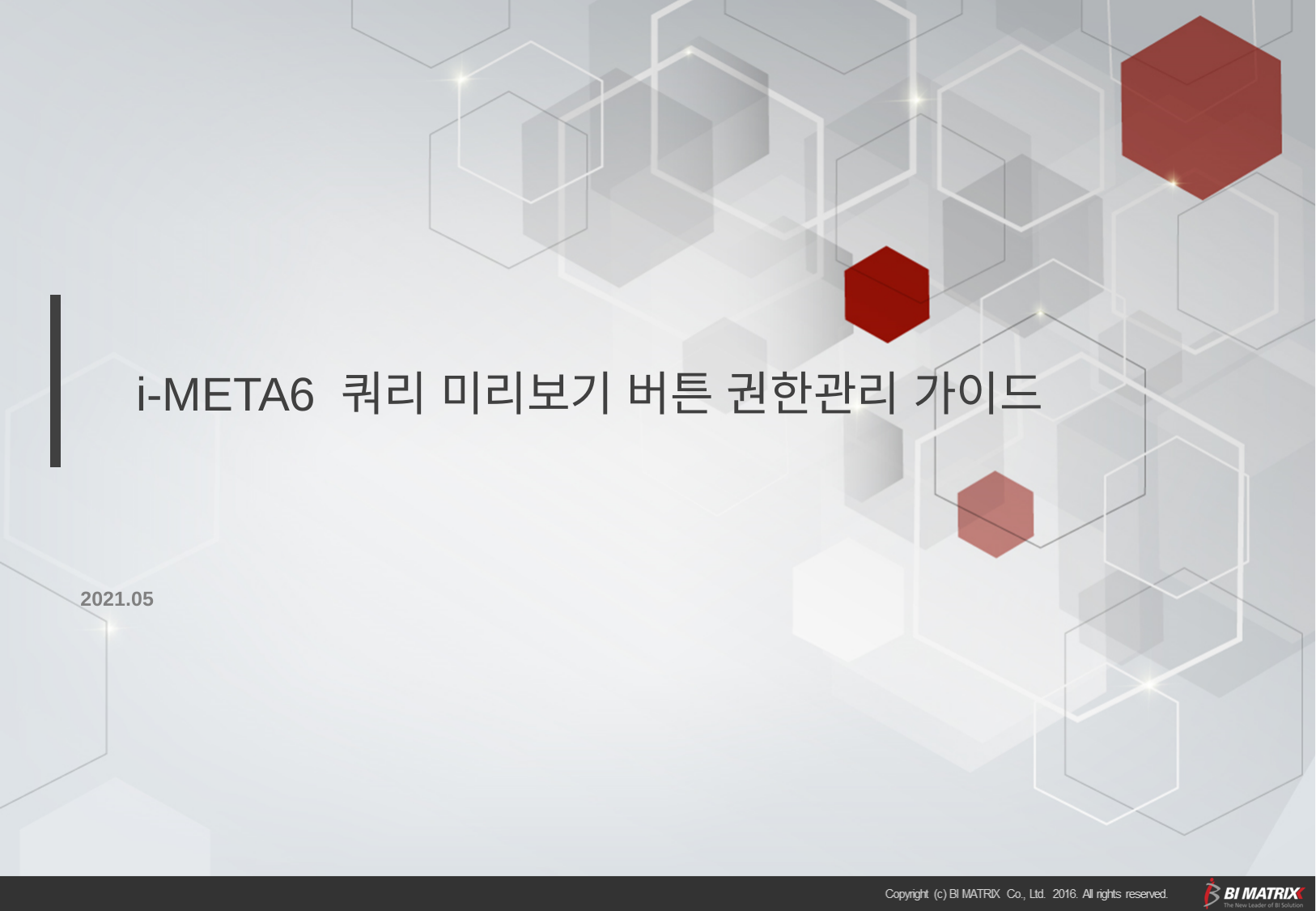

i-META6 쿼리 미리보기 버튼 권한관리 가이드
2021.05